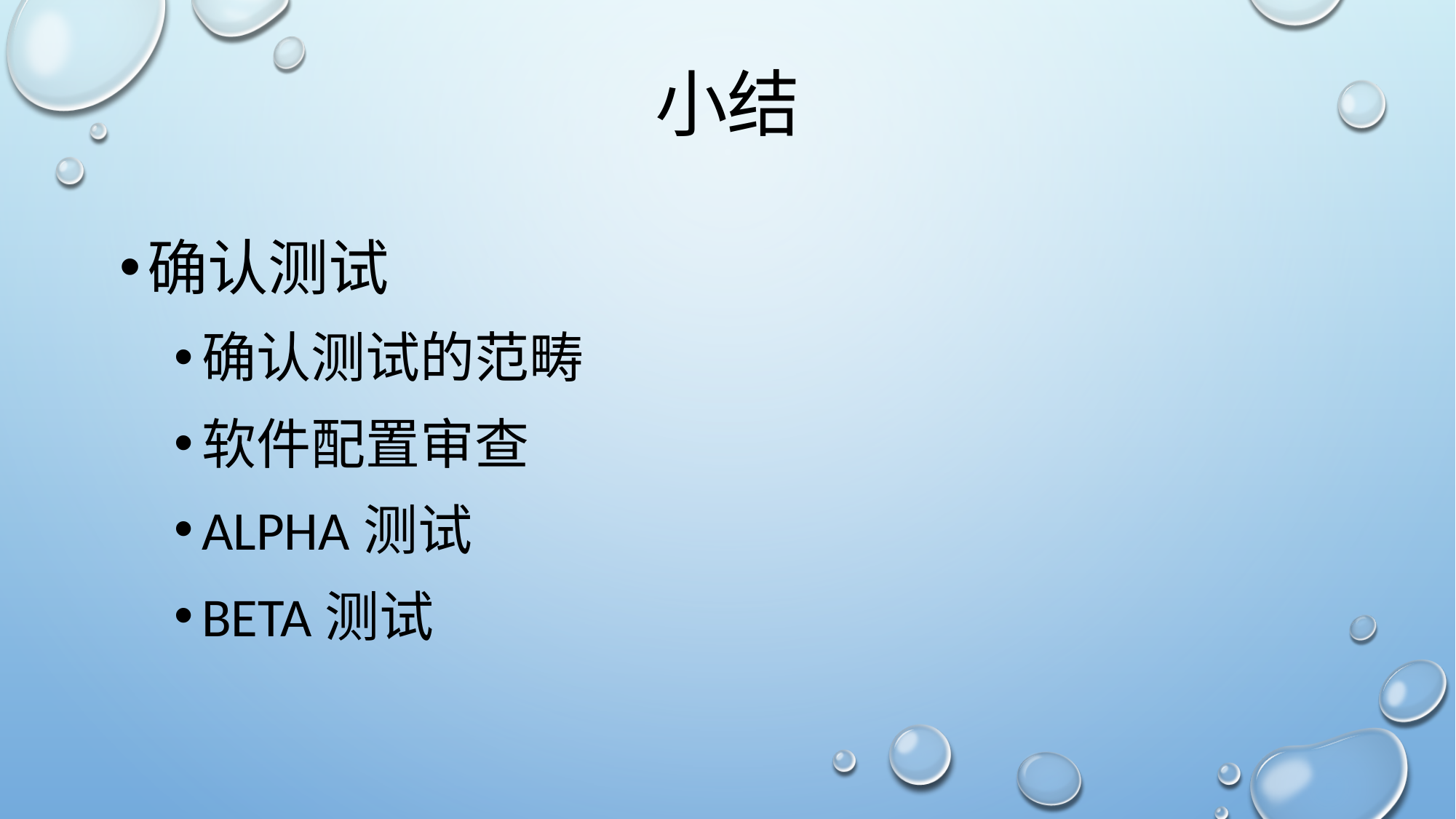

# 小结
确认测试
确认测试的范畴
软件配置审查
ALPHA测试
BETA测试